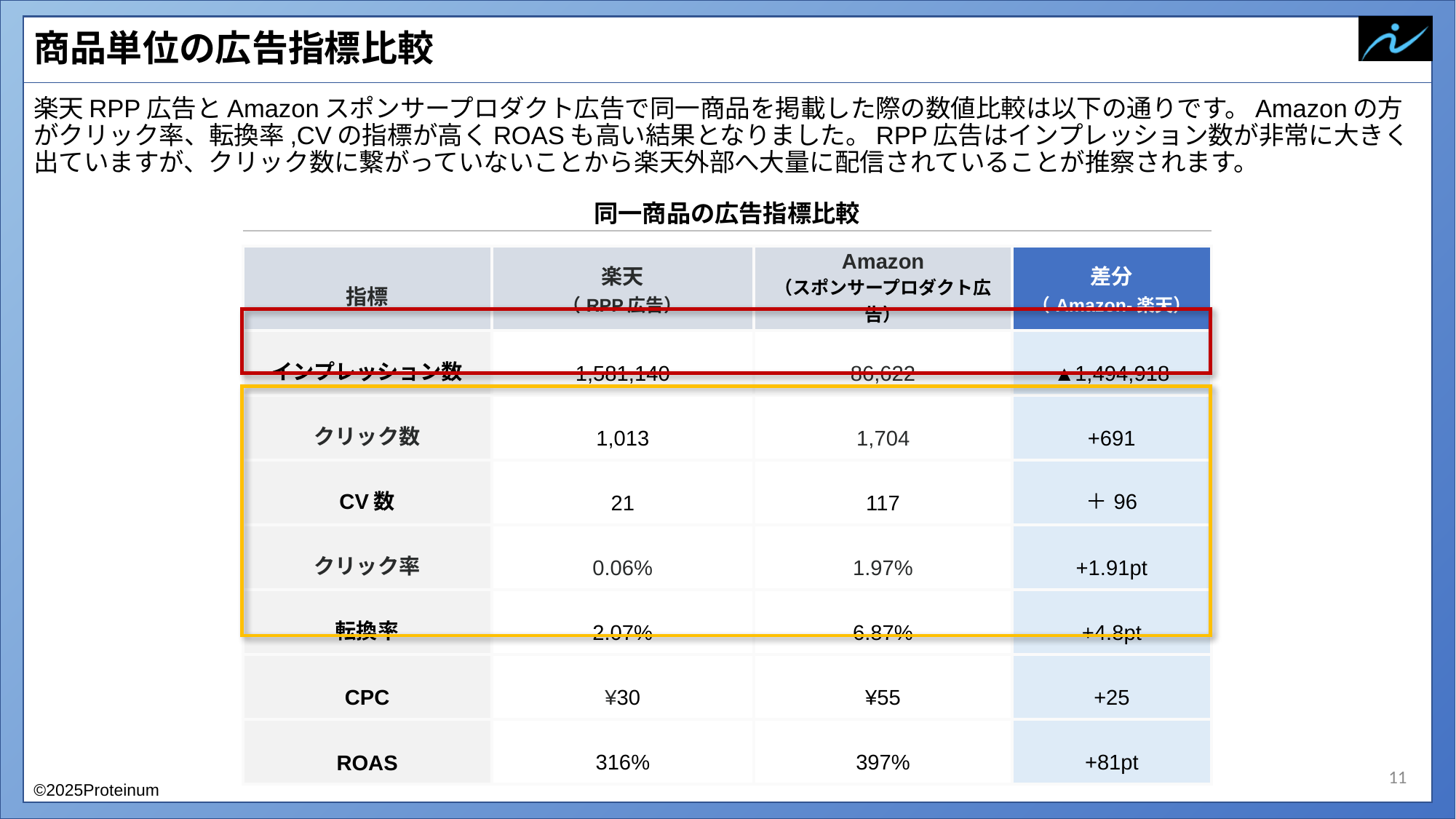

# 商品単位の広告指標比較
楽天RPP広告とAmazonスポンサープロダクト広告で同一商品を掲載した際の数値比較は以下の通りです。Amazonの方がクリック率、転換率,CVの指標が高くROASも高い結果となりました。RPP広告はインプレッション数が非常に大きく出ていますが、クリック数に繋がっていないことから楽天外部へ大量に配信されていることが推察されます。
同一商品の広告指標比較
| 指標 | 楽天 （RPP広告） | Amazon （スポンサープロダクト広告） | 差分 （Amazon-楽天） |
| --- | --- | --- | --- |
| インプレッション数 | 1,581,140 | 86,622 | ▲1,494,918 |
| クリック数 | 1,013 | 1,704 | +691 |
| CV数 | 21 | 117 | ＋96 |
| クリック率 | 0.06% | 1.97% | +1.91pt |
| 転換率 | 2.07% | 6.87% | +4.8pt |
| CPC | ¥30 | ¥55 | +25 |
| ROAS | 316% | 397% | +81pt |

11